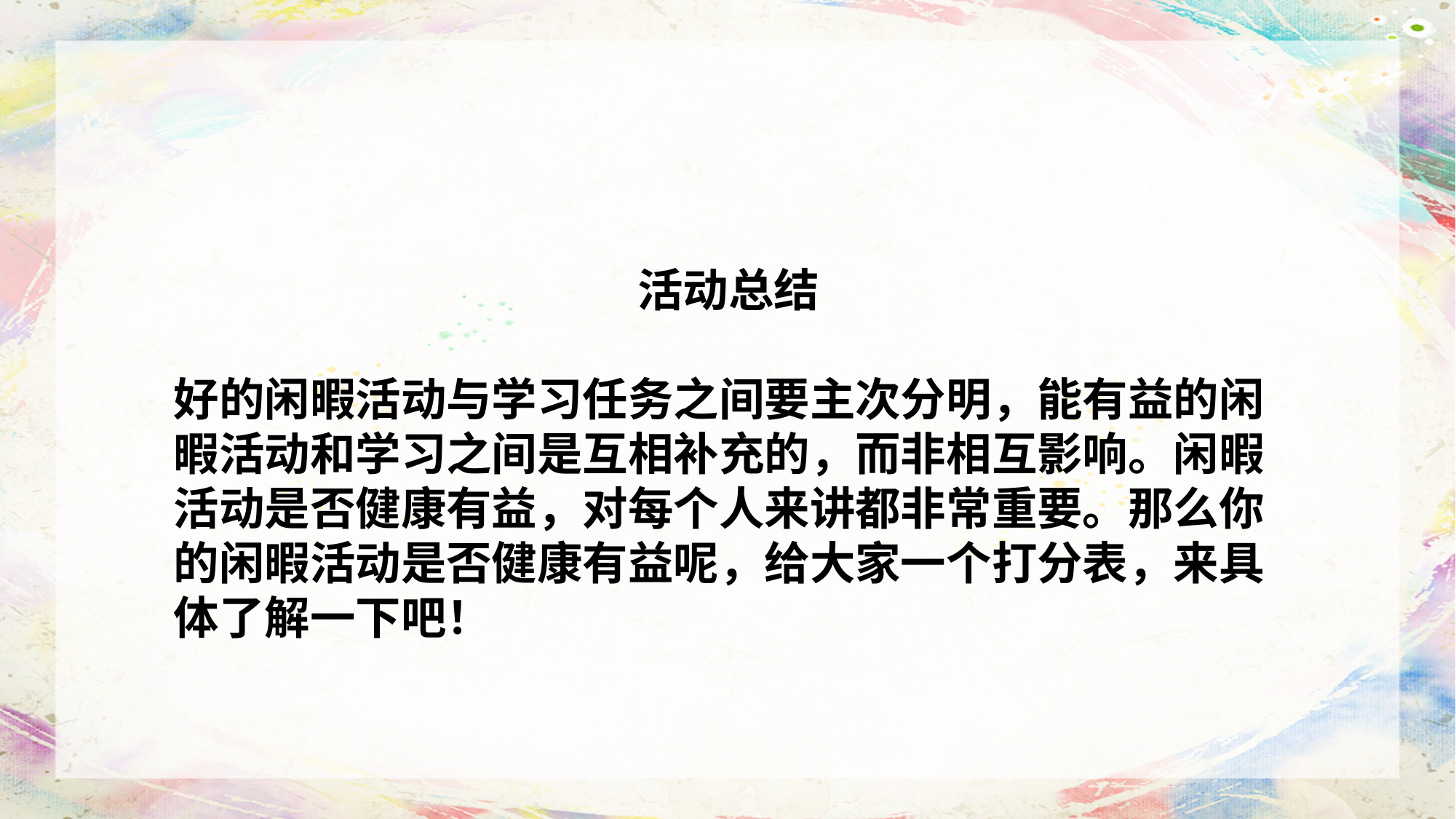

活动总结

好的闲暇活动与学习任务之间要主次分明，能有益的闲暇活动和学习之间是互相补充的，而非相互影响。闲暇活动是否健康有益，对每个人来讲都非常重要。那么你的闲暇活动是否健康有益呢，给大家一个打分表，来具体了解一下吧！